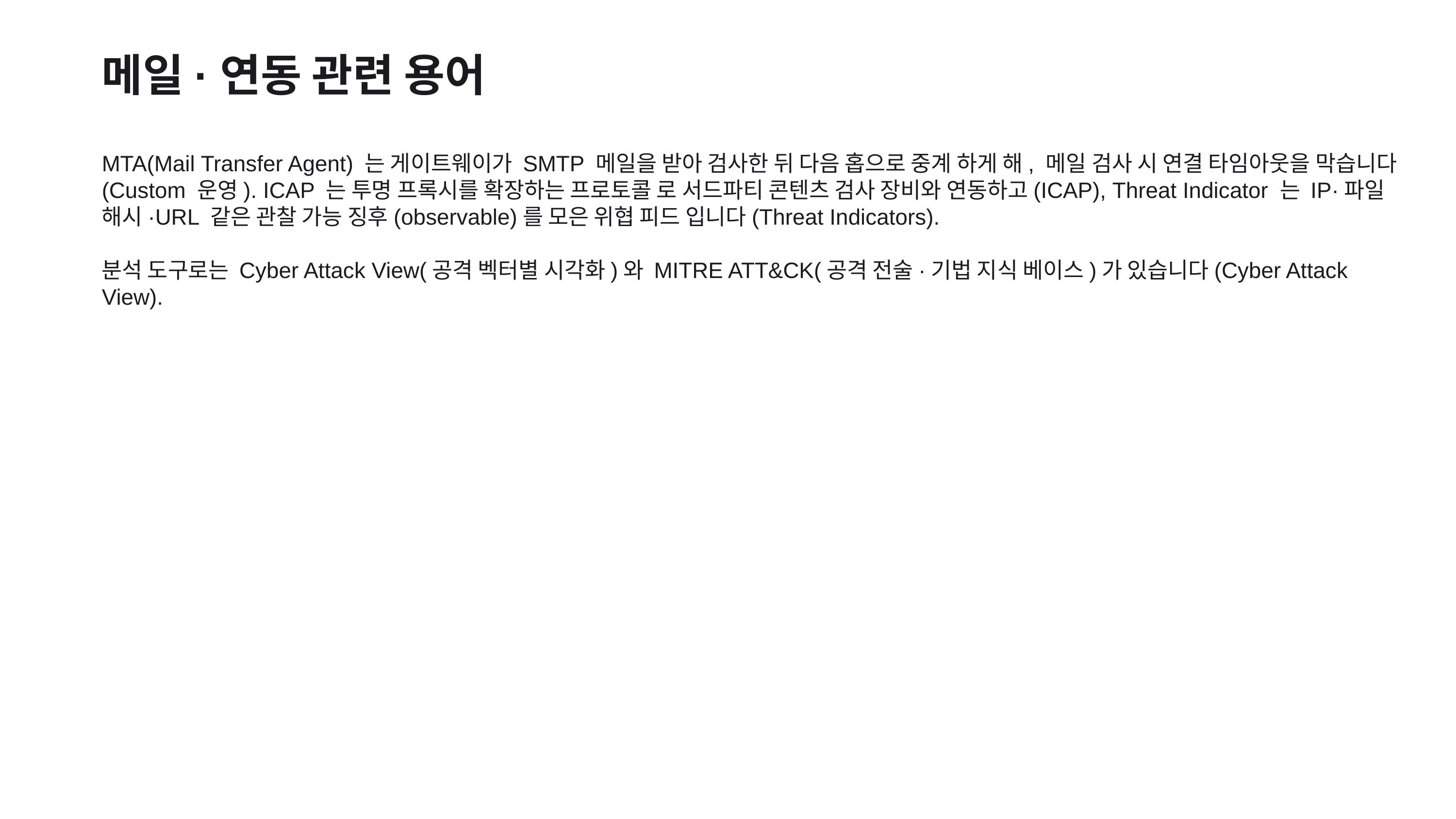

메일·연동 관련 용어
MTA(Mail Transfer Agent) 는 게이트웨이가 SMTP 메일을 받아 검사한 뒤 다음 홉으로 중계 하게 해, 메일 검사 시 연결 타임아웃을 막습니다(Custom 운영). ICAP 는 투명 프록시를 확장하는 프로토콜 로 서드파티 콘텐츠 검사 장비와 연동하고(ICAP), Threat Indicator 는 IP·파일 해시·URL 같은 관찰 가능 징후(observable)를 모은 위협 피드 입니다(Threat Indicators).

분석 도구로는 Cyber Attack View(공격 벡터별 시각화)와 MITRE ATT&CK(공격 전술·기법 지식 베이스)가 있습니다(Cyber Attack View).